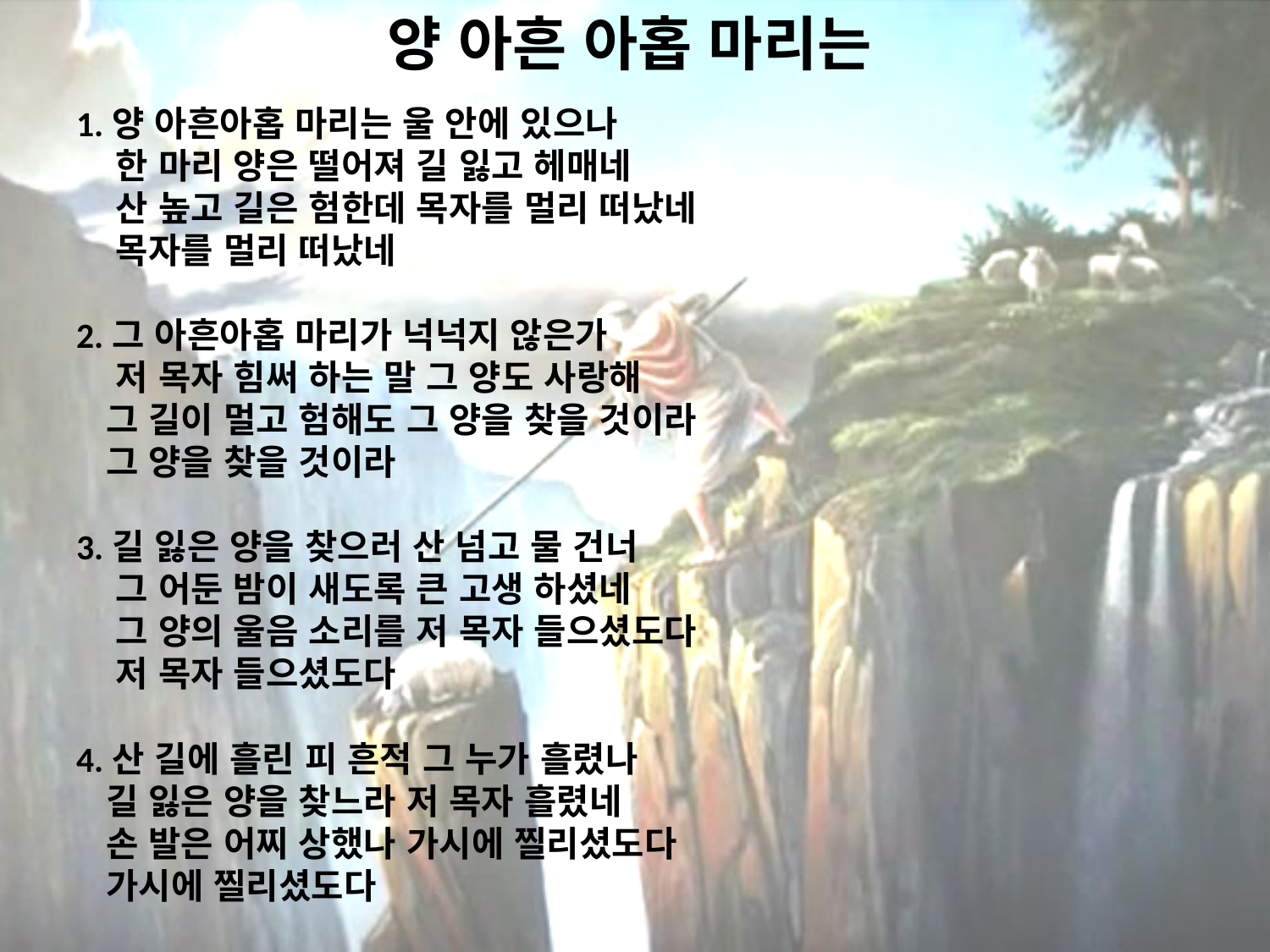

# 양 아흔 아홉 마리는
1.양 아흔아홉 마리는 울 안에 있으나
    한 마리 양은 떨어져 길 잃고 헤매네
    산 높고 길은 험한데 목자를 멀리 떠났네
    목자를 멀리 떠났네
2.그 아흔아홉 마리가 넉넉지 않은가
    저 목자 힘써 하는 말 그 양도 사랑해
   그 길이 멀고 험해도 그 양을 찾을 것이라
   그 양을 찾을 것이라
3.길 잃은 양을 찾으러 산 넘고 물 건너
    그 어둔 밤이 새도록 큰 고생 하셨네
    그 양의 울음 소리를 저 목자 들으셨도다
    저 목자 들으셨도다
4.산 길에 흘린 피 흔적 그 누가 흘렸나
   길 잃은 양을 찾느라 저 목자 흘렸네
   손 발은 어찌 상했나 가시에 찔리셨도다
   가시에 찔리셨도다